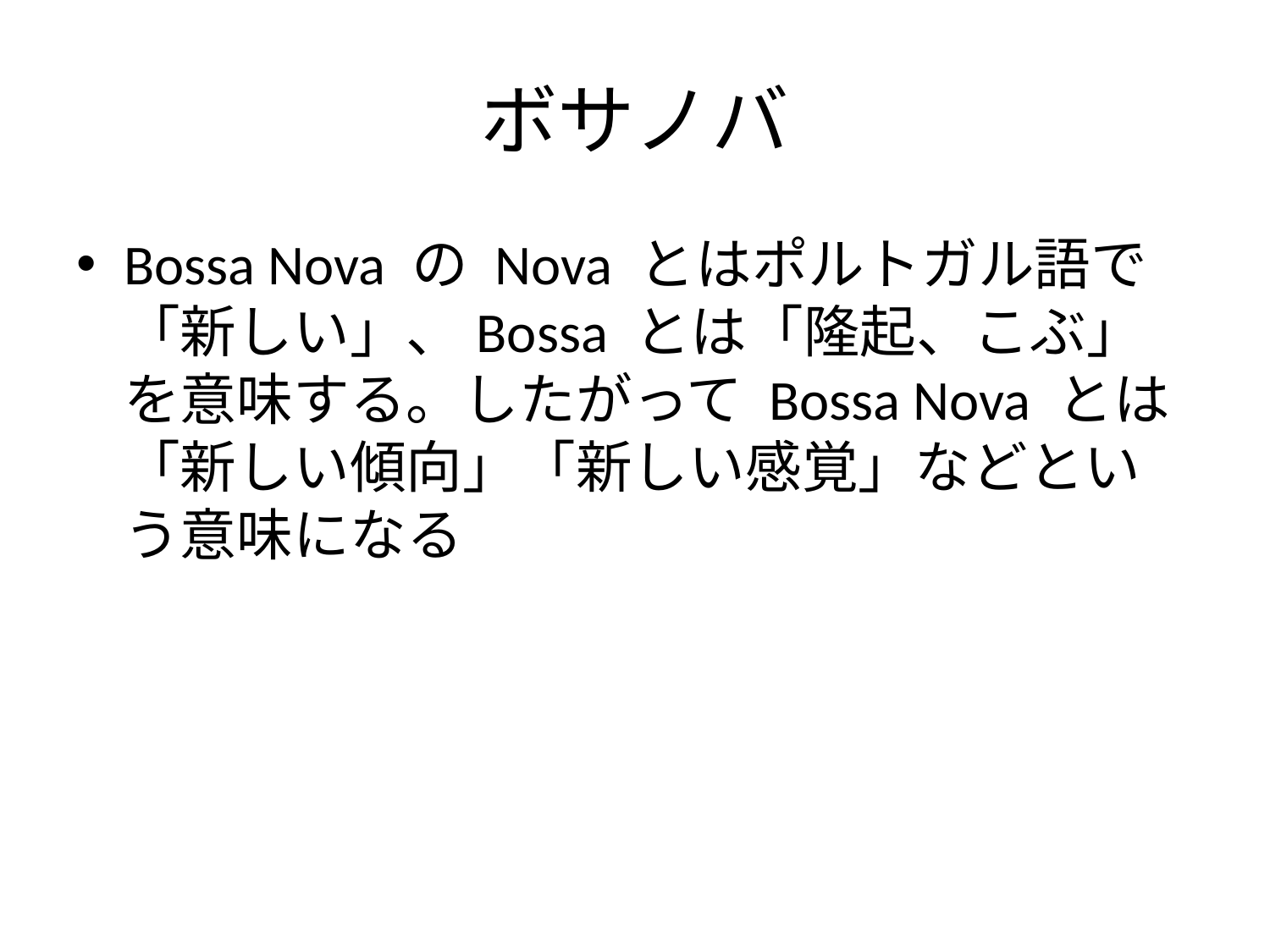

# ボサノバ
Bossa Nova の Nova とはポルトガル語で「新しい」、Bossa とは「隆起、こぶ」を意味する。したがって Bossa Nova とは「新しい傾向」「新しい感覚」などという意味になる